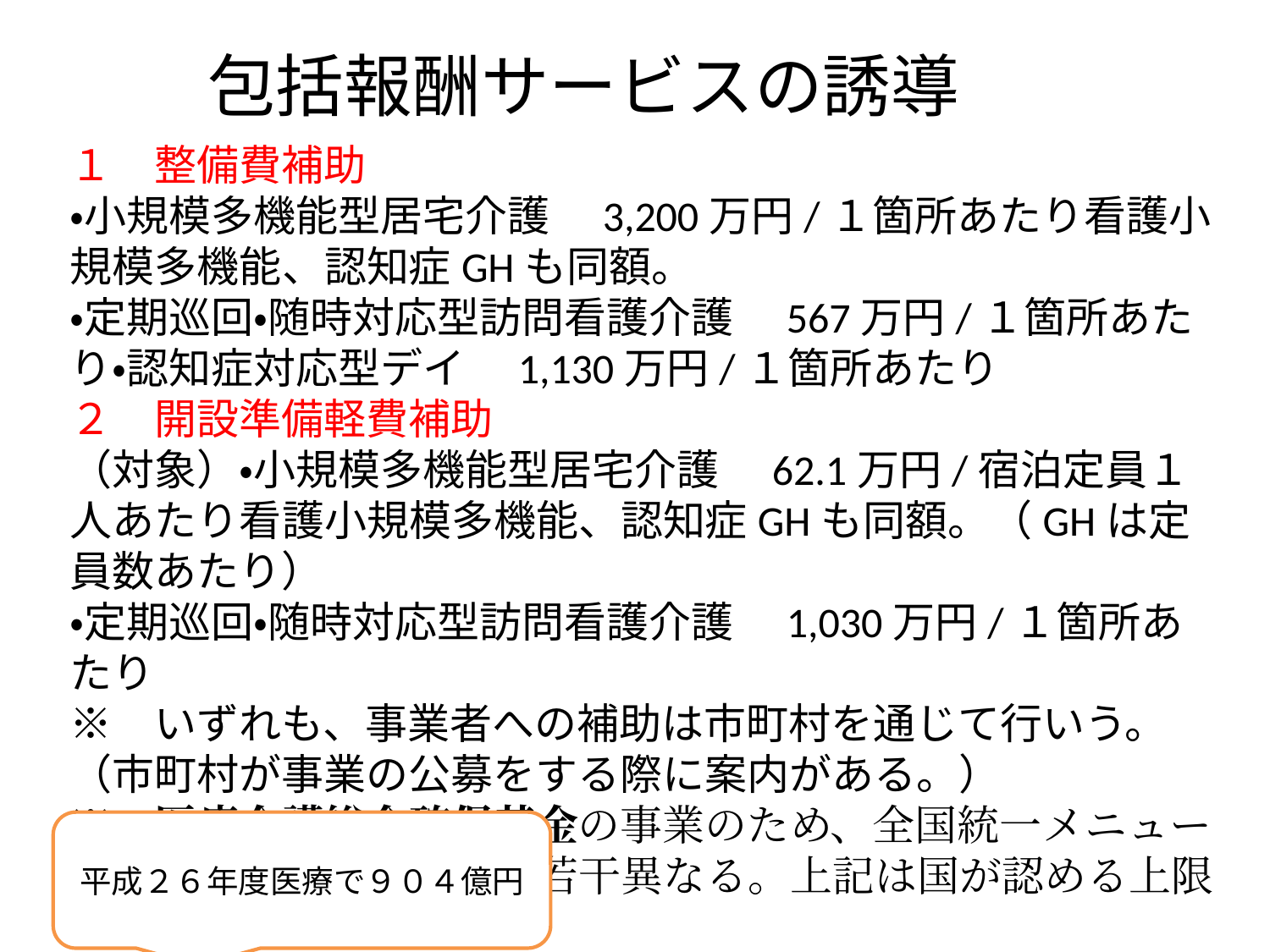

# 包括報酬サービスの誘導
１　整備費補助
・小規模多機能型居宅介護　3,200万円/１箇所あたり看護小規模多機能、認知症GHも同額。
・定期巡回・随時対応型訪問看護介護　567万円/１箇所あたり・認知症対応型デイ　1,130万円/１箇所あたり
２　開設準備軽費補助
（対象）・小規模多機能型居宅介護　62.1万円/宿泊定員１人あたり看護小規模多機能、認知症GHも同額。（GHは定員数あたり）
・定期巡回・随時対応型訪問看護介護　1,030万円/１箇所あたり
※　いずれも、事業者への補助は市町村を通じて行いう。（市町村が事業の公募をする際に案内がある。）
※　医療介護総合確保基金の事業のため、全国統一メニューだが、県により基準額は若干異なる。上記は国が認める上限額

平成２６年度医療で９０４億円